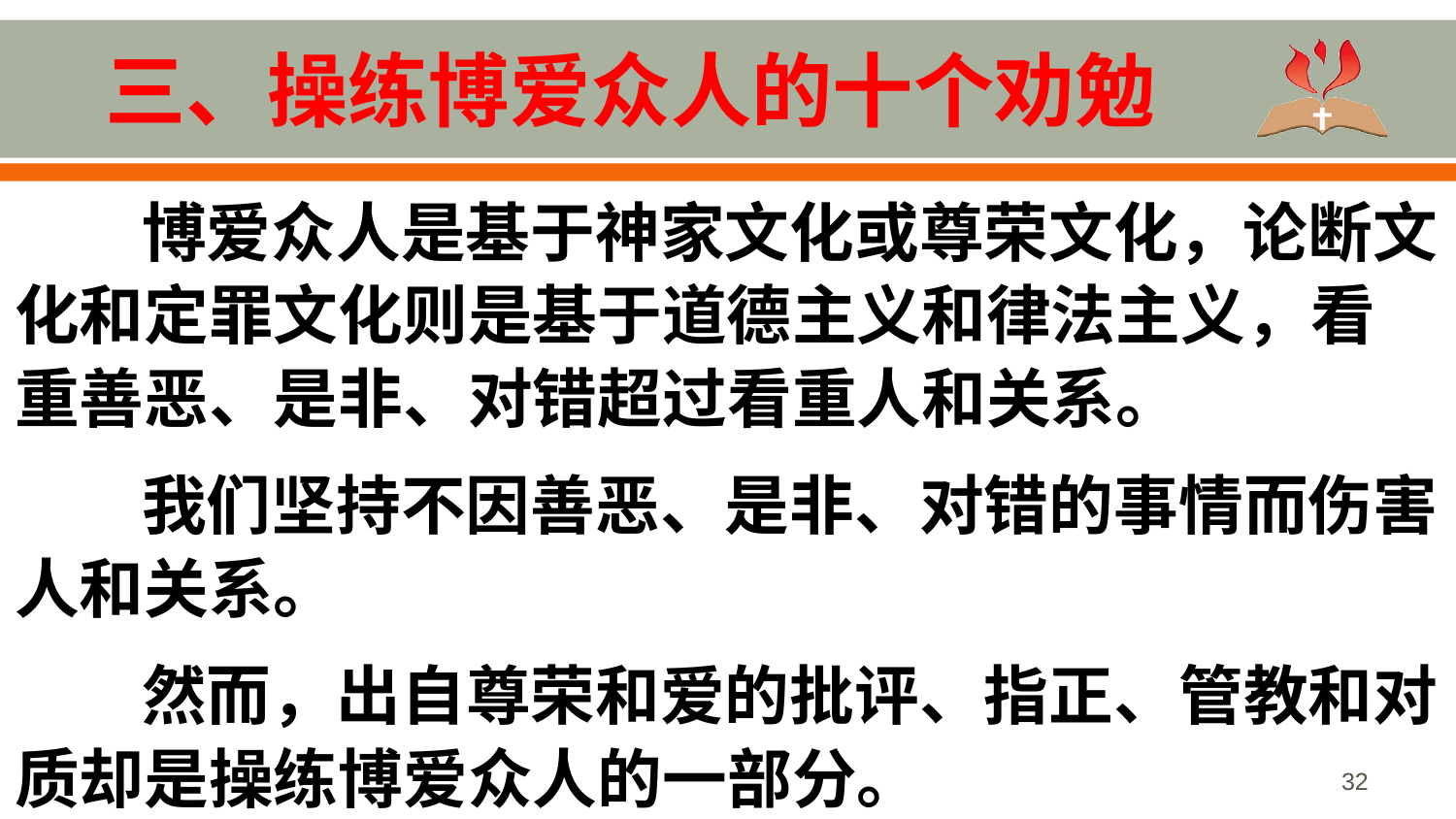

# 三、操练博爱众人的十个劝勉
博爱众人是基于神家文化或尊荣文化，论断文化和定罪文化则是基于道德主义和律法主义，看重善恶、是非、对错超过看重人和关系。
我们坚持不因善恶、是非、对错的事情而伤害人和关系。
然而，出自尊荣和爱的批评、指正、管教和对质却是操练博爱众人的一部分。

32